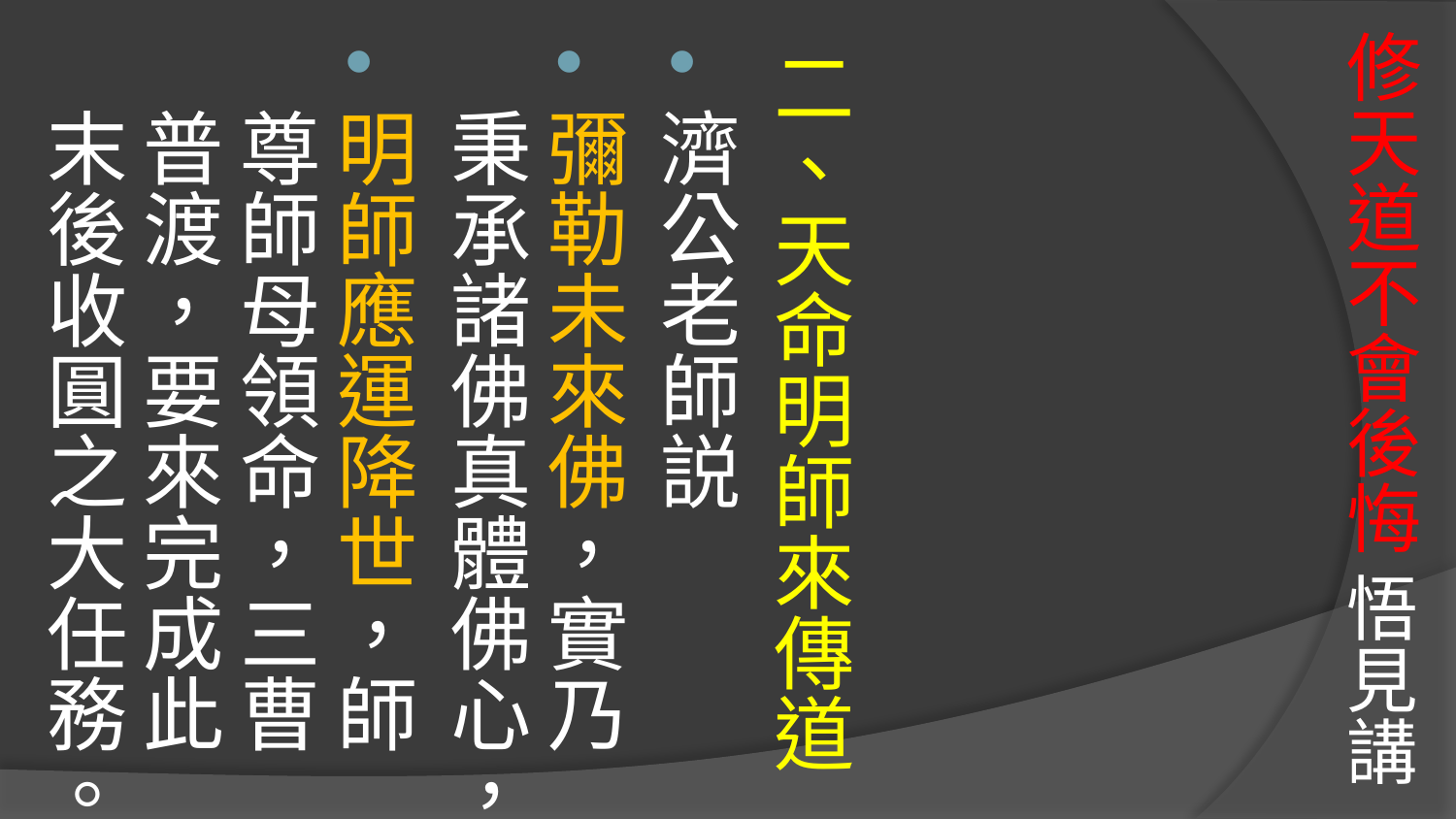

# 修天道不會後悔 悟見講
二、天命明師來傳道
濟公老師説
彌勒未來佛，實乃秉承諸佛真體佛心，
明師應運降世，師尊師母領命，三曹普渡，要來完成此末後收圓之大任務。